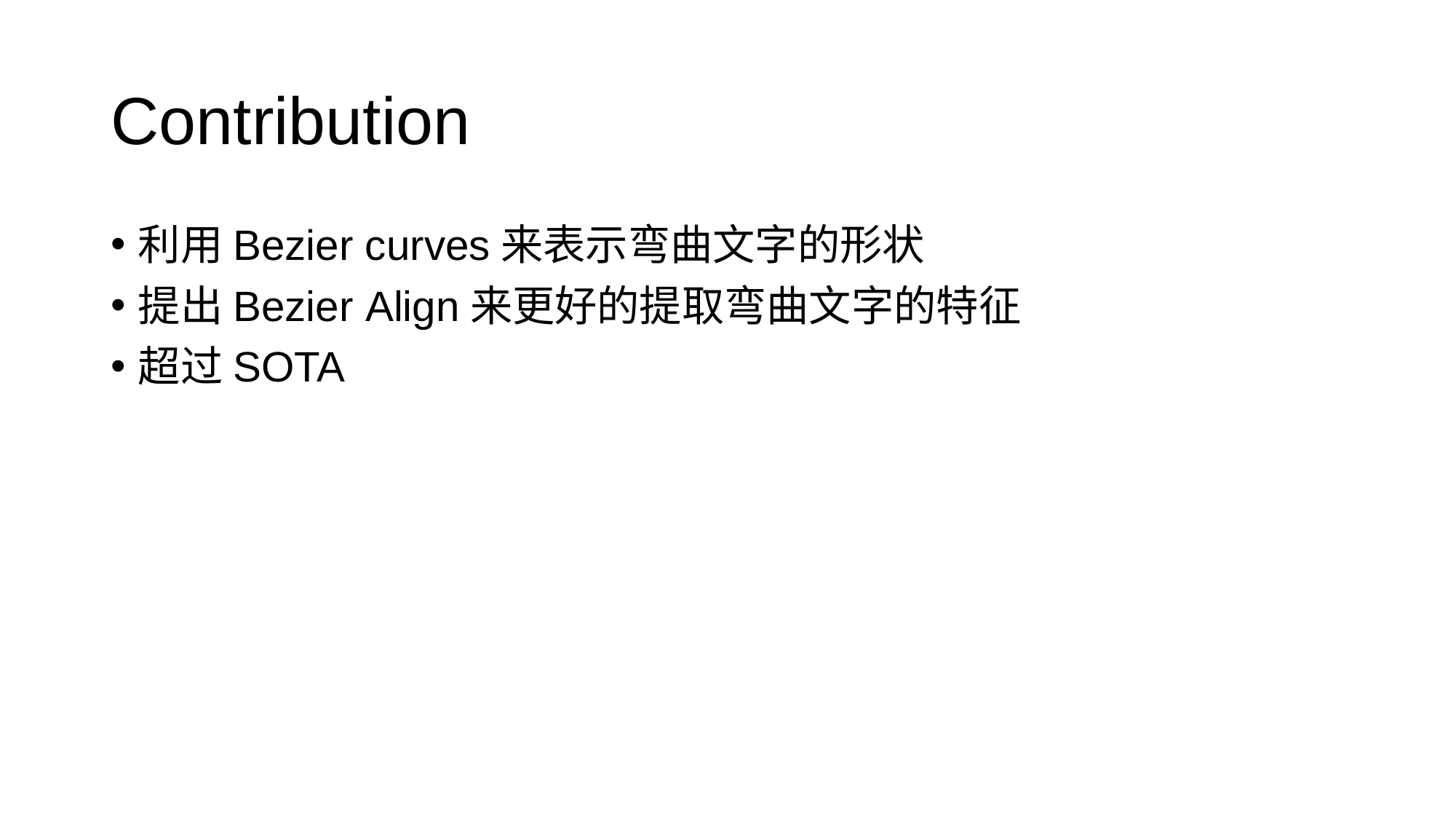

# Contribution
利用Bezier curves来表示弯曲文字的形状
提出Bezier Align来更好的提取弯曲文字的特征
超过SOTA